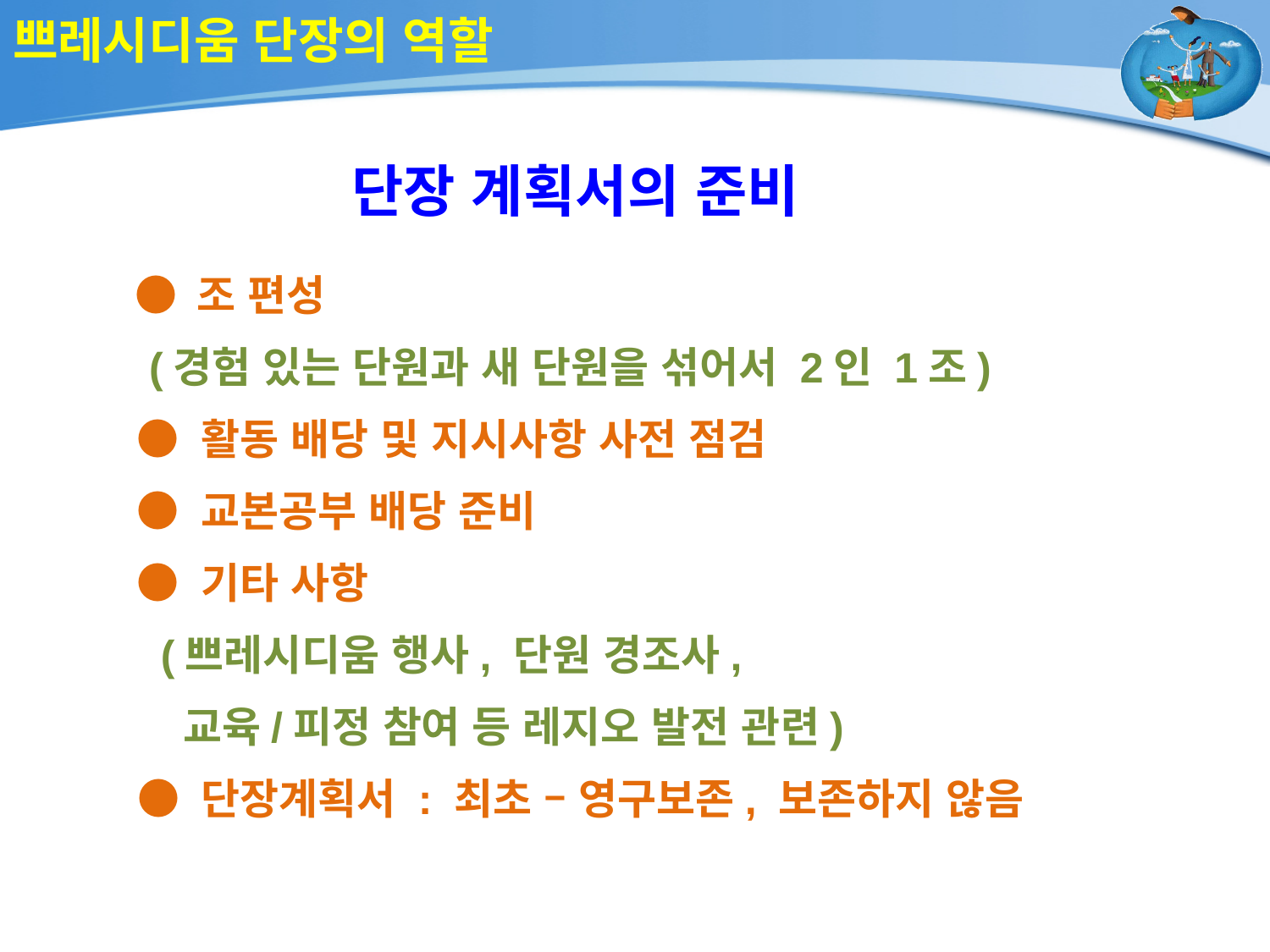

# 쁘레시디움 단장의 역할
단장 계획서의 준비
 ● 조 편성
  (경험 있는 단원과 새 단원을 섞어서 2인 1조)
 ● 활동 배당 및 지시사항 사전 점검
 ● 교본공부 배당 준비
 ● 기타 사항
   (쁘레시디움 행사, 단원 경조사,
    교육/피정 참여 등 레지오 발전 관련)
 ● 단장계획서 : 최초 – 영구보존, 보존하지 않음